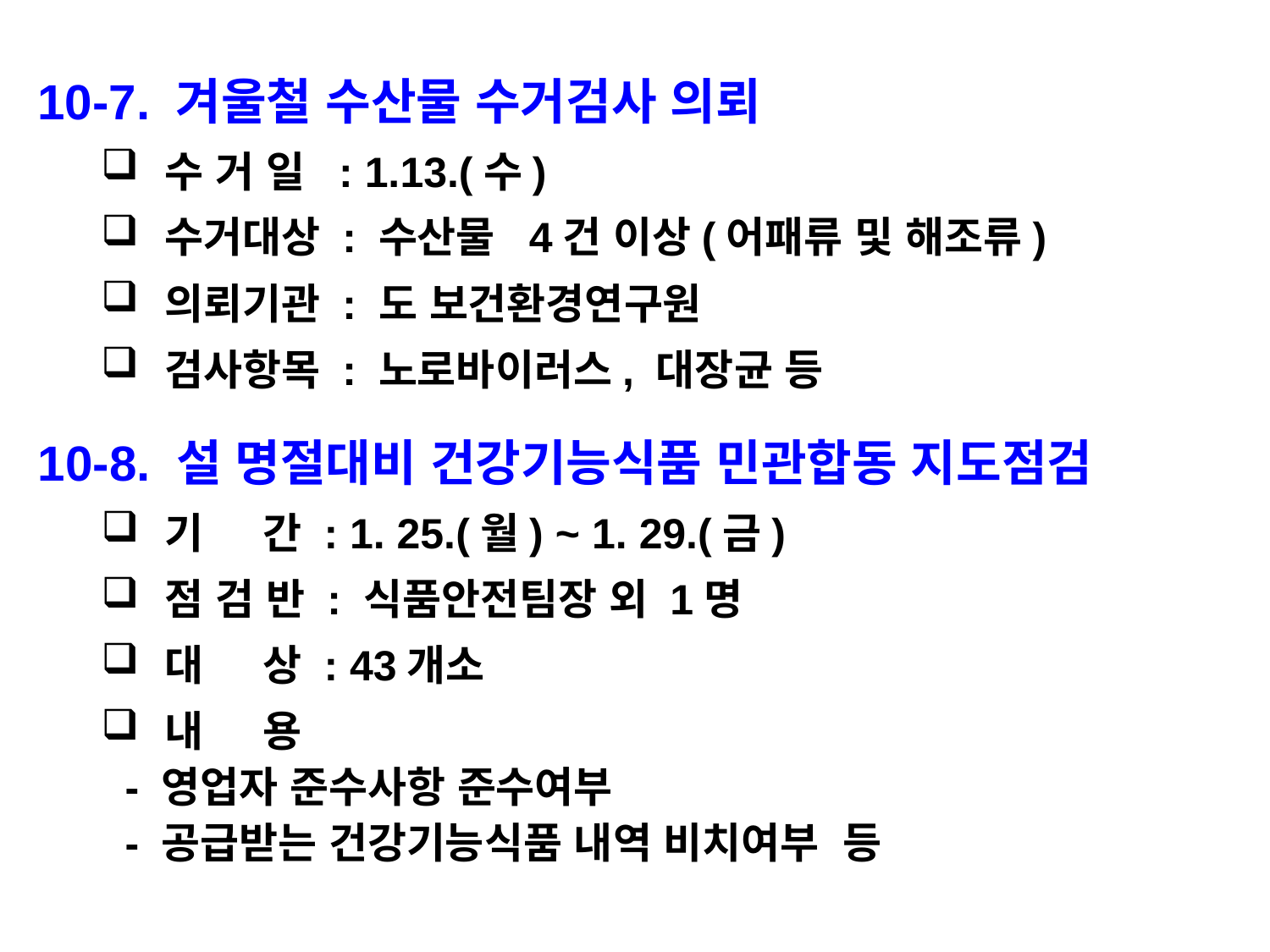

10-7. 겨울철 수산물 수거검사 의뢰
수 거 일  : 1.13.(수)
수거대상 : 수산물  4건 이상(어패류 및 해조류)
의뢰기관 : 도 보건환경연구원
검사항목 : 노로바이러스, 대장균 등

10-8. 설 명절대비 건강기능식품 민관합동 지도점검
기     간 : 1. 25.(월) ~ 1. 29.(금)
점 검 반 : 식품안전팀장 외 1명
대     상 : 43개소
내     용
  - 영업자 준수사항 준수여부
  - 공급받는 건강기능식품 내역 비치여부  등